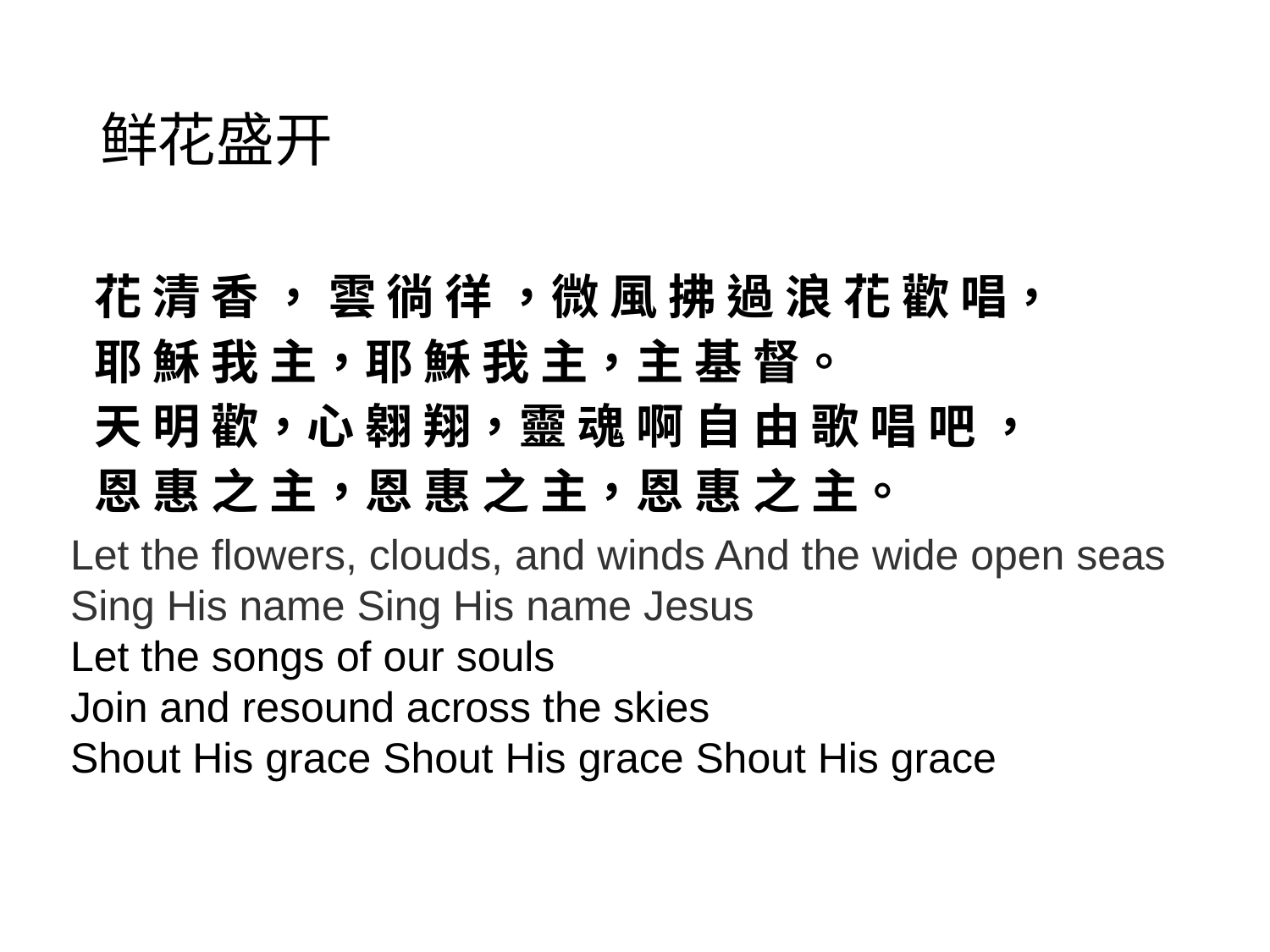

# 鲜花盛开
花 清 香 ， 雲 徜 徉 ，微 風 拂 過 浪 花 歡 唱，
耶 穌 我 主，耶 穌 我 主，主 基 督。
天 明 歡，心 翱 翔，靈 魂 啊 自 由 歌 唱 吧 ，
恩 惠 之 主，恩 惠 之 主，恩 惠 之 主。
Let the flowers, clouds, and winds And the wide open seas
Sing His name Sing His name Jesus
Let the songs of our souls
Join and resound across the skies
Shout His grace Shout His grace Shout His grace